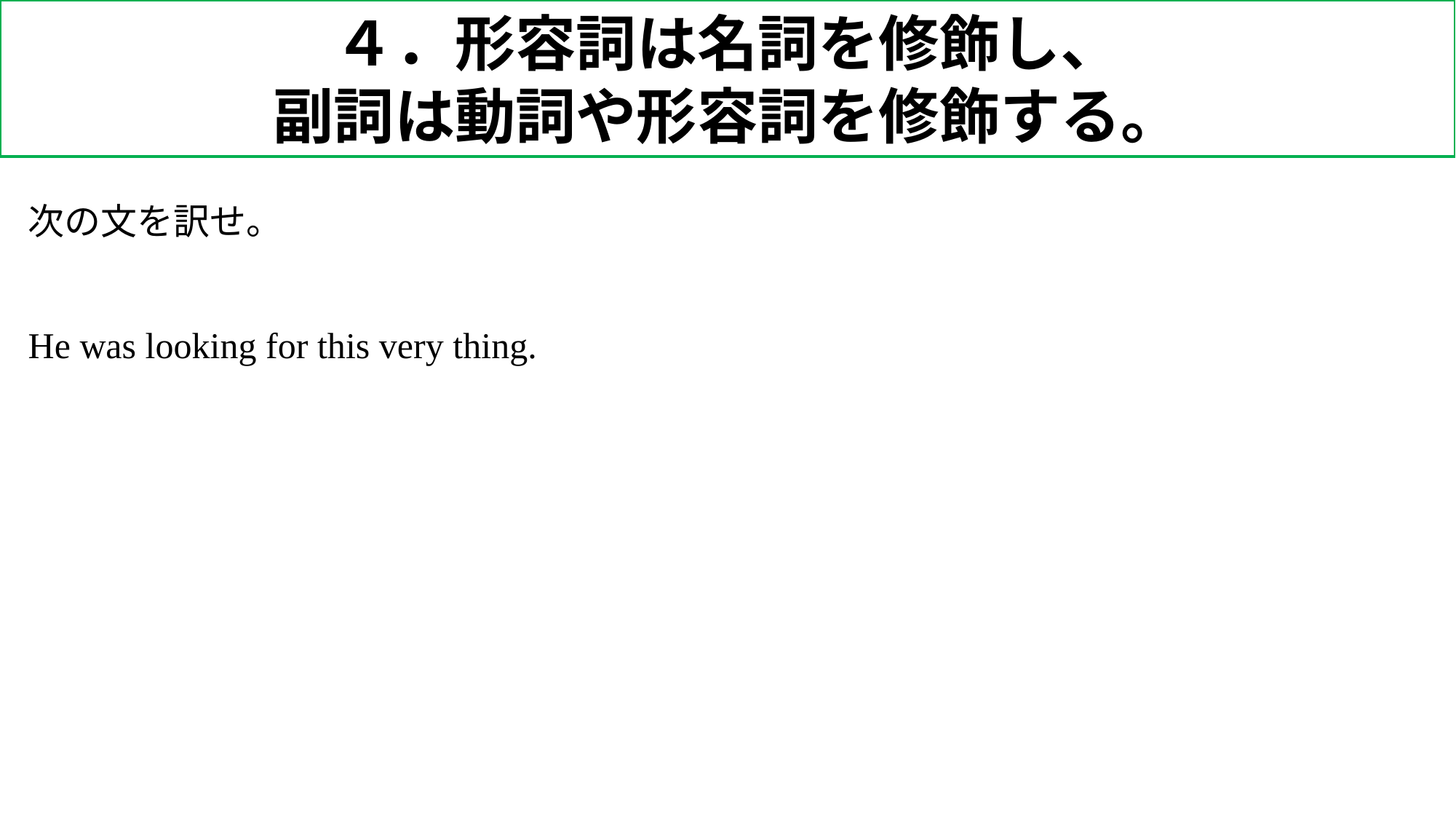

４．形容詞は名詞を修飾し、
副詞は動詞や形容詞を修飾する。
次の文を訳せ。
He was looking for this very thing.